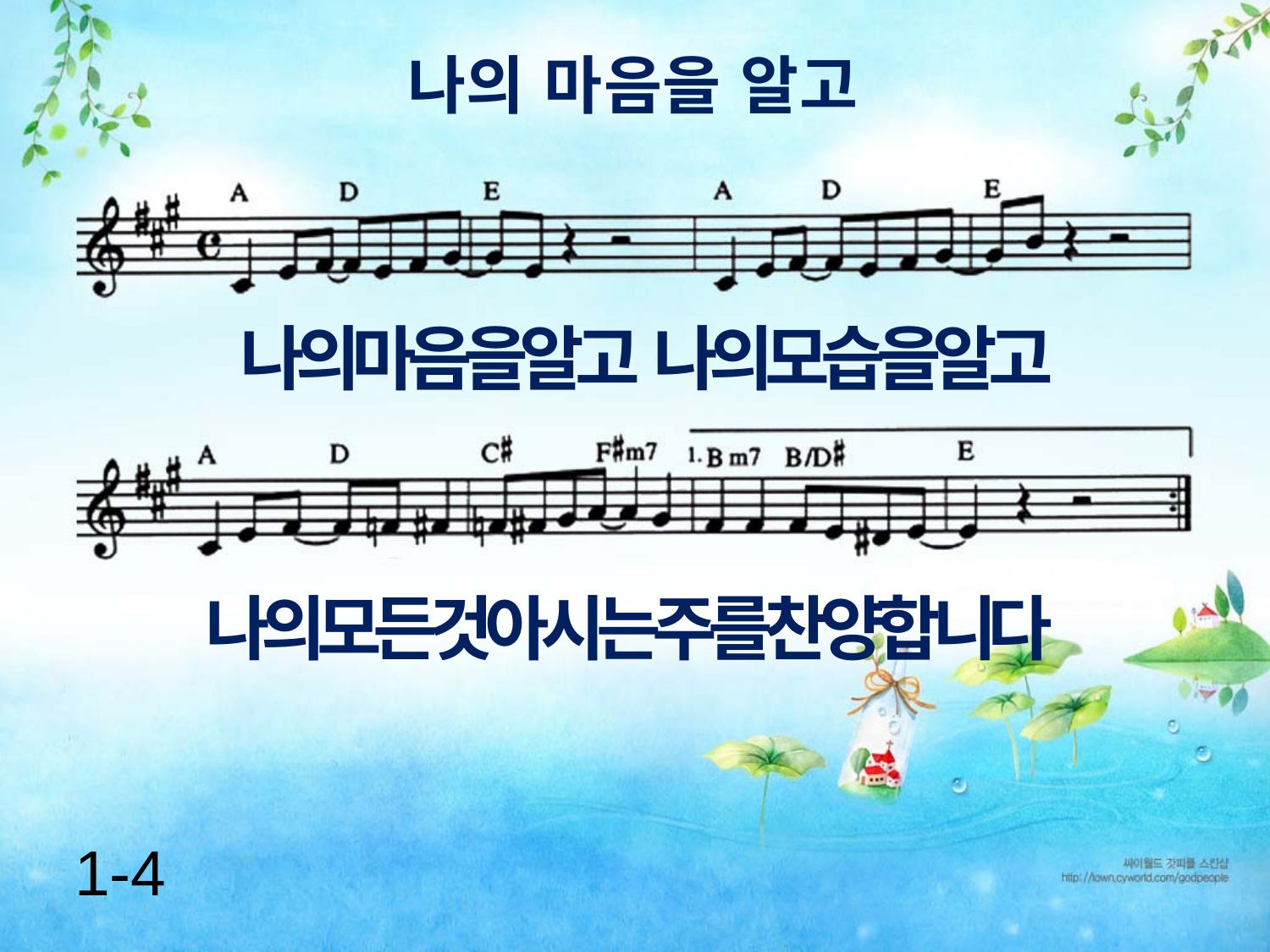

나의 마음을 알고
나의마음을알고  나의모습을알고
나의모든것아시는주를찬양합니다
1-4